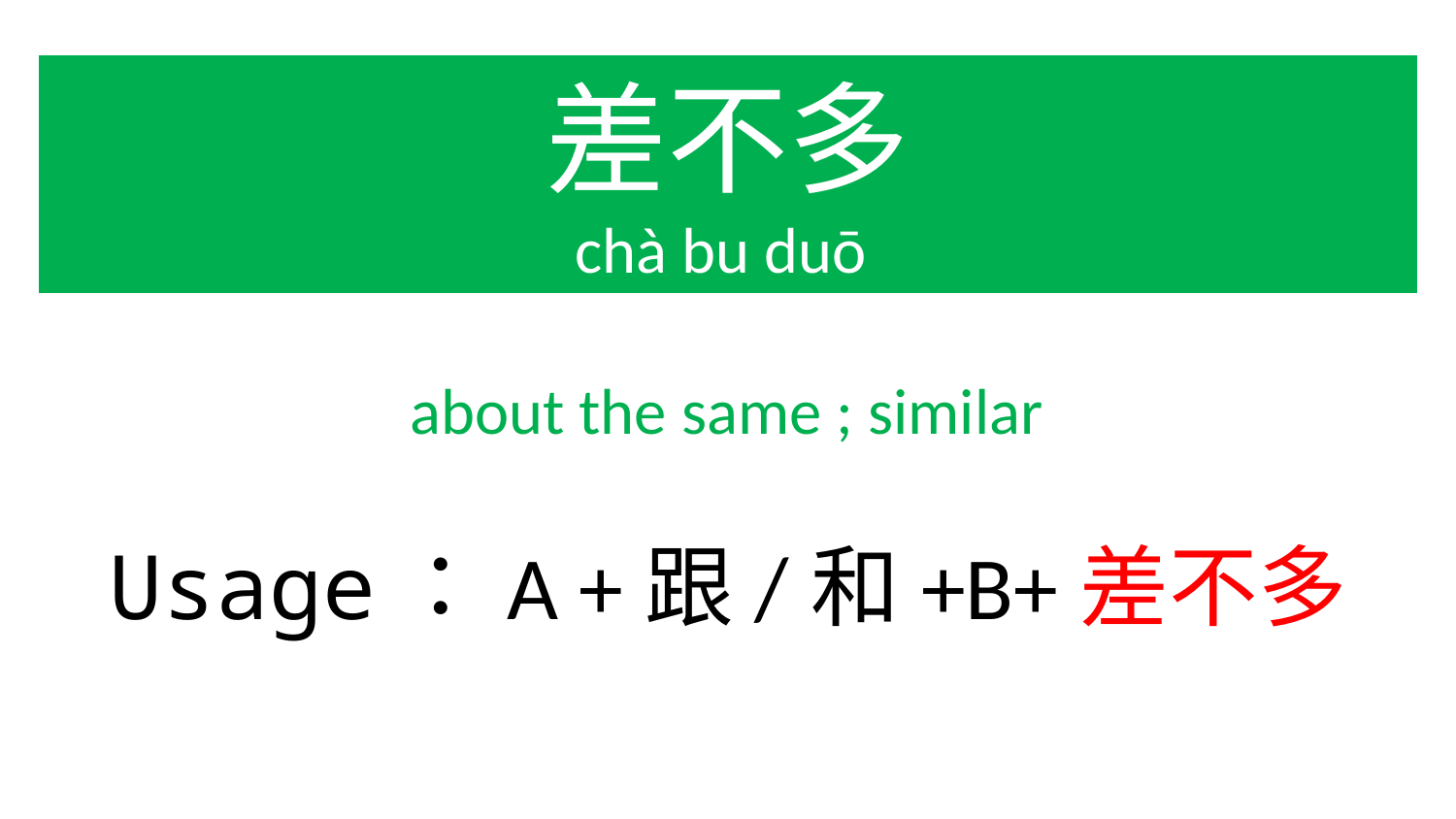

差不多
chà bu duō
about the same ; similar
Usage：A +跟/和+B+差不多